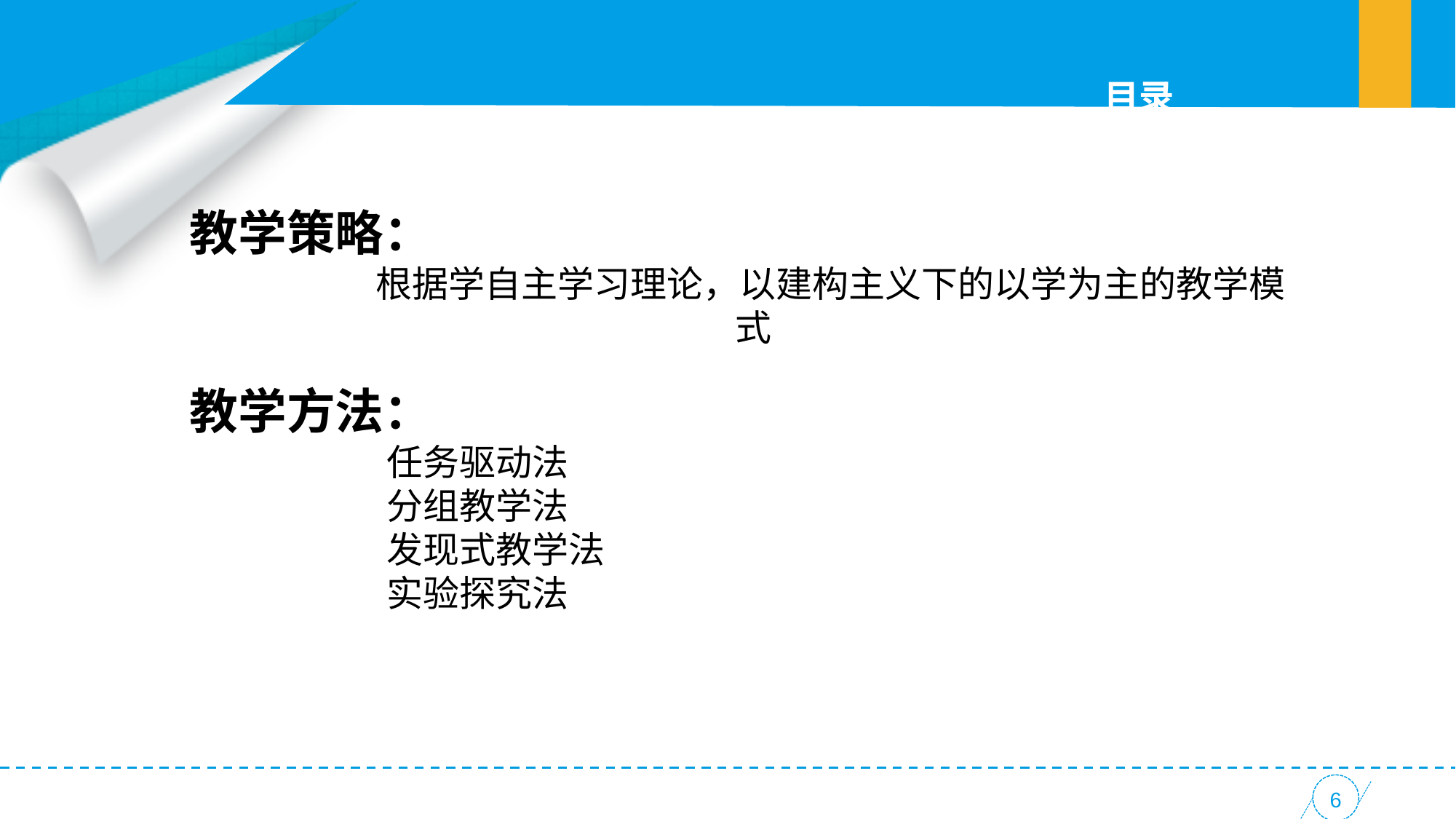

目录
教学策略：
                             根据学自主学习理论，以建构主义下的以学为主的教学模                                                    		式

教学方法：
                       任务驱动法
                       分组教学法
                       发现式教学法
                       实验探究法
6